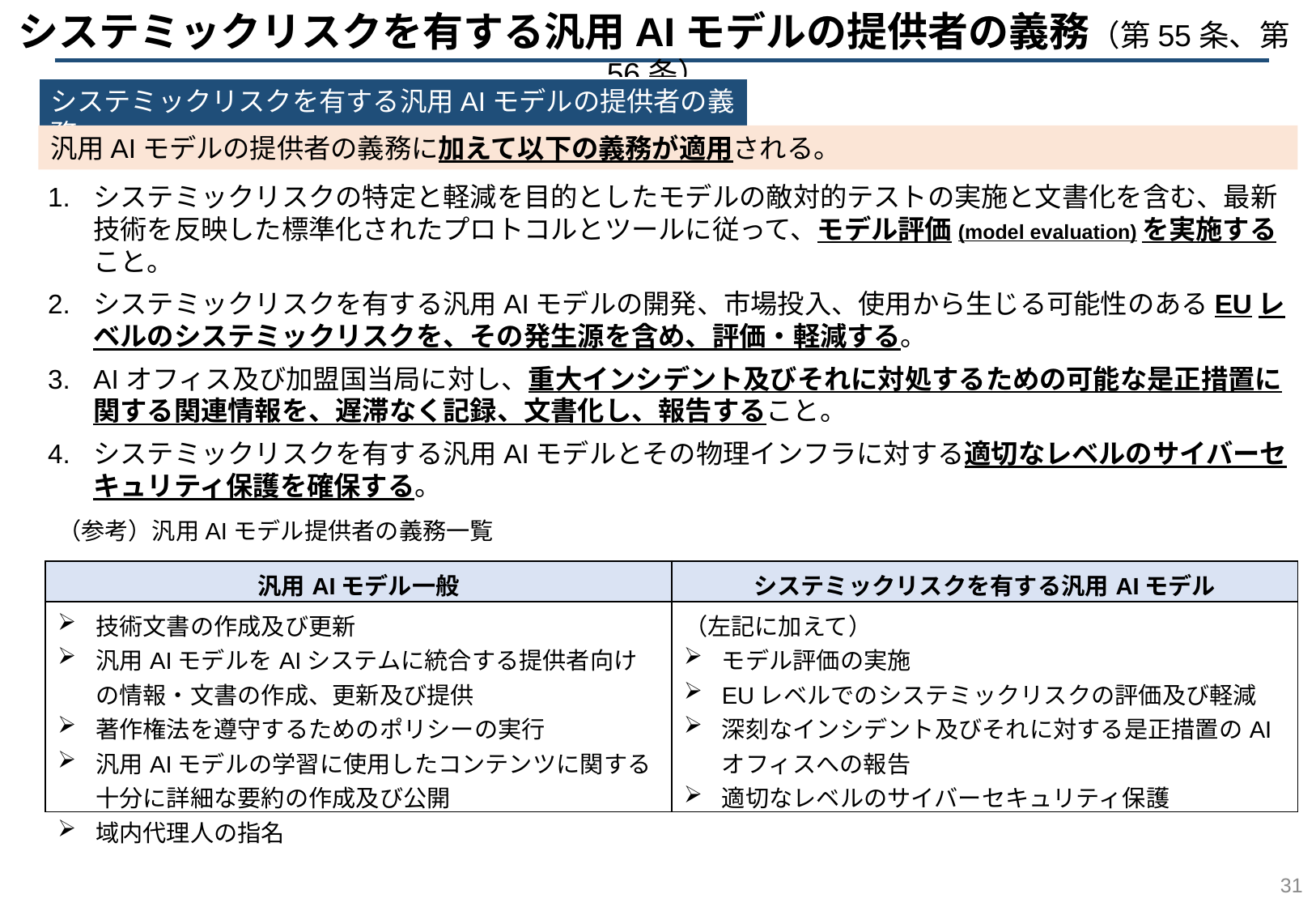

システミックリスクを有する汎用AIモデルの提供者の義務（第55条、第56条）
システミックリスクを有する汎用AIモデルの提供者の義務
汎用AIモデルの提供者の義務に加えて以下の義務が適用される。
システミックリスクの特定と軽減を目的としたモデルの敵対的テストの実施と文書化を含む、最新技術を反映した標準化されたプロトコルとツールに従って、モデル評価(model evaluation)を実施すること。
システミックリスクを有する汎用AIモデルの開発、市場投入、使用から生じる可能性のあるEUレベルのシステミックリスクを、その発生源を含め、評価・軽減する。
AIオフィス及び加盟国当局に対し、重大インシデント及びそれに対処するための可能な是正措置に関する関連情報を、遅滞なく記録、文書化し、報告すること。
システミックリスクを有する汎用AIモデルとその物理インフラに対する適切なレベルのサイバーセキュリティ保護を確保する。
（参考）汎用AIモデル提供者の義務一覧
| 汎用AIモデル一般 | システミックリスクを有する汎用AIモデル |
| --- | --- |
| 技術文書の作成及び更新 汎用AIモデルをAIシステムに統合する提供者向けの情報・文書の作成、更新及び提供 著作権法を遵守するためのポリシーの実行 汎用AIモデルの学習に使用したコンテンツに関する十分に詳細な要約の作成及び公開 域内代理人の指名 | （左記に加えて） モデル評価の実施 EUレベルでのシステミックリスクの評価及び軽減 深刻なインシデント及びそれに対する是正措置のAIオフィスへの報告 適切なレベルのサイバーセキュリティ保護 |
31